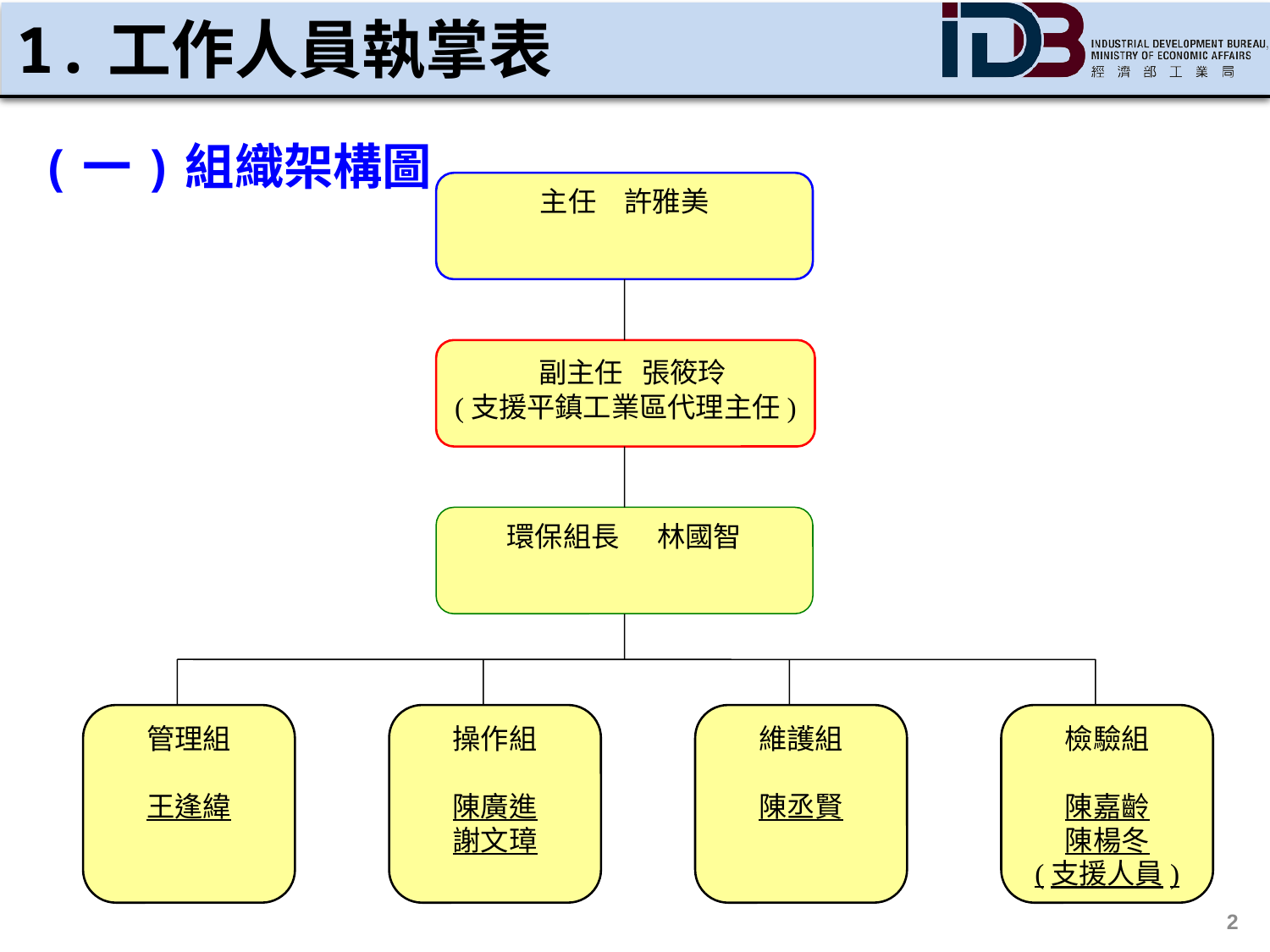

# 1.工作人員執掌表
(一)組織架構圖
主任　許雅美

 副主任   張筱玲
(支援平鎮工業區代理主任)

環保組長      林國智

管理組

王逢緯
操作組

陳廣進
謝文璋
維護組

陳丞賢
檢驗組

陳嘉齡
陳楊冬
(支援人員)
2